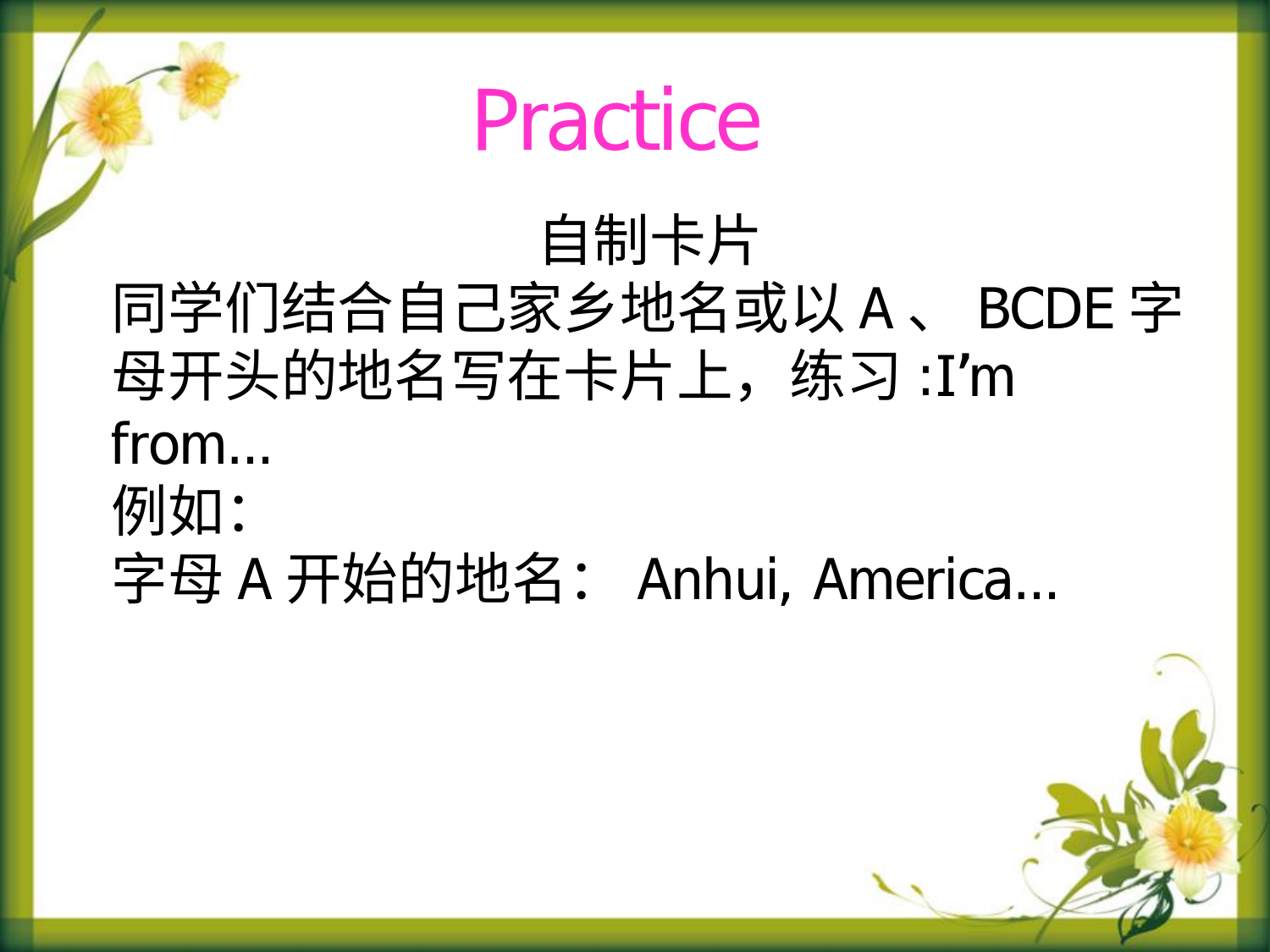

Practice
自制卡片
同学们结合自己家乡地名或以A、BCDE字母开头的地名写在卡片上，练习:I’m from…
例如：
字母A开始的地名：Anhui, America…